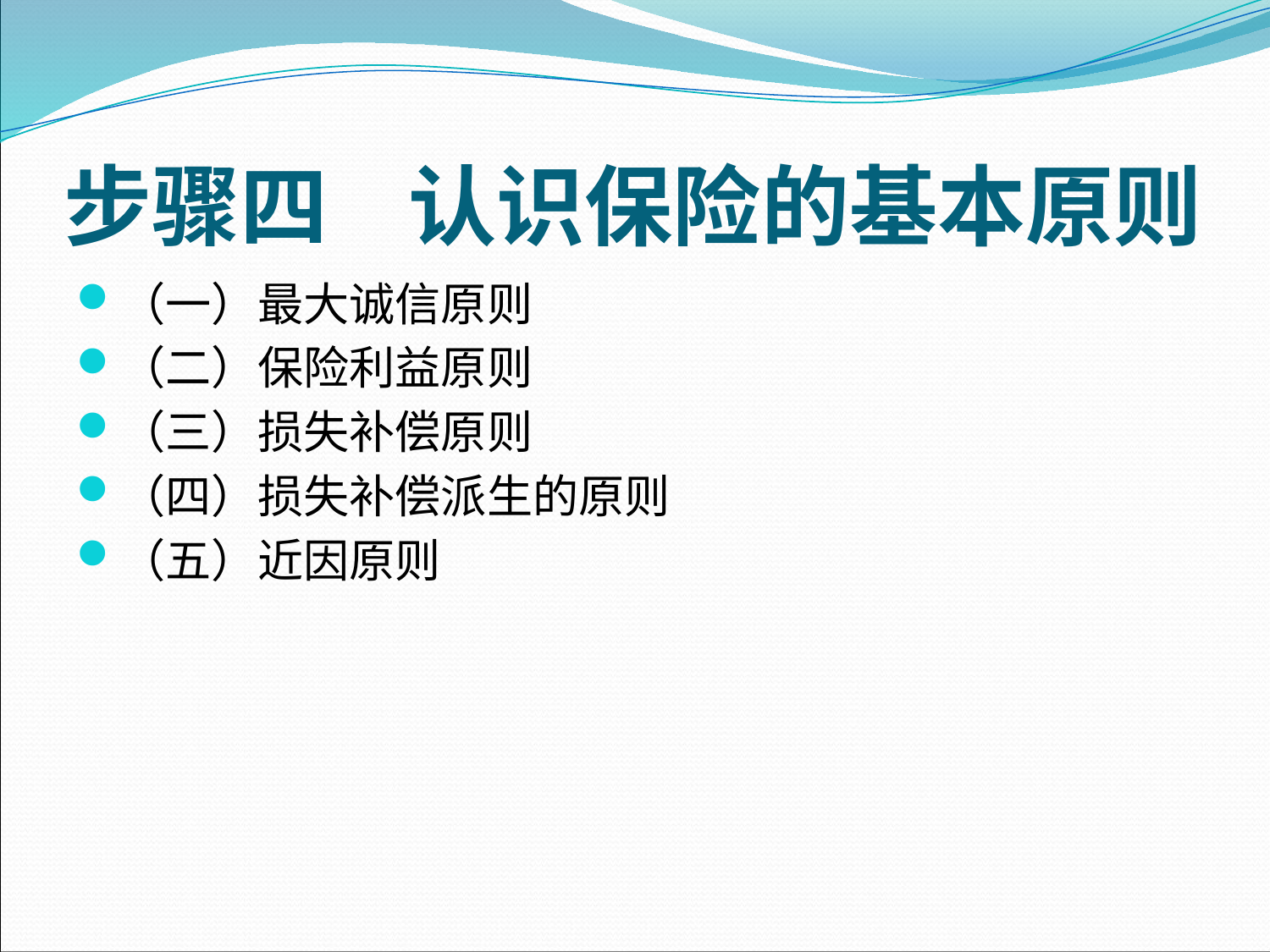

# 步骤四    认识保险的基本原则
（一）最大诚信原则
（二）保险利益原则
（三）损失补偿原则
（四）损失补偿派生的原则
（五）近因原则